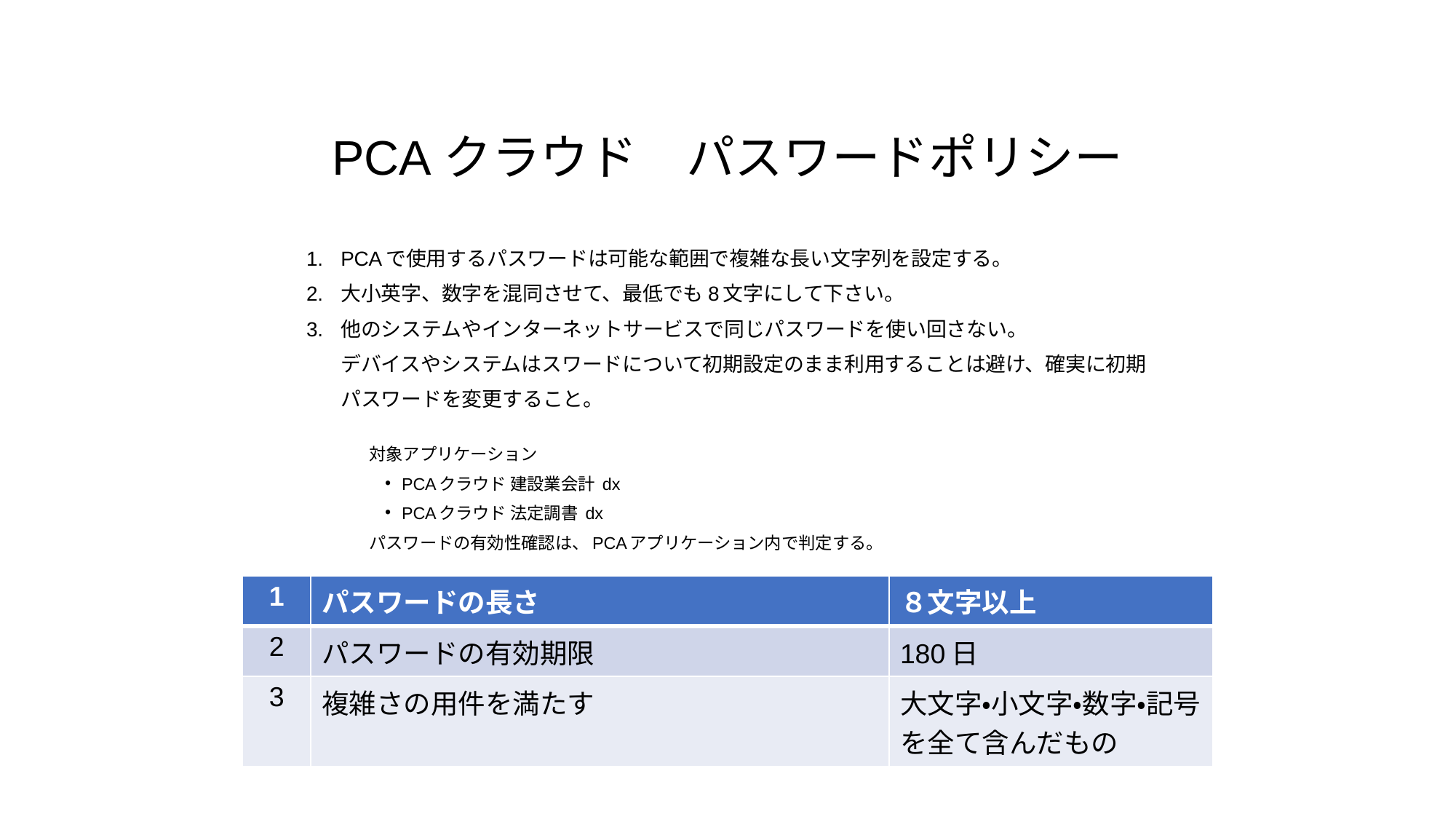

# PCAクラウド　パスワードポリシー
PCAで使用するパスワードは可能な範囲で複雑な長い文字列を設定する。
大小英字、数字を混同させて、最低でも8文字にして下さい。
他のシステムやインターネットサービスで同じパスワードを使い回さない。
デバイスやシステムはスワードについて初期設定のまま利用することは避け、確実に初期パスワードを変更すること。
対象アプリケーション
PCAクラウド 建設業会計 dx
PCAクラウド 法定調書 dx
パスワードの有効性確認は、PCAアプリケーション内で判定する。
| 1 | パスワードの長さ | ８文字以上 |
| --- | --- | --- |
| 2 | パスワードの有効期限 | 180日 |
| 3 | 複雑さの用件を満たす | 大文字・小文字・数字・記号を全て含んだもの |